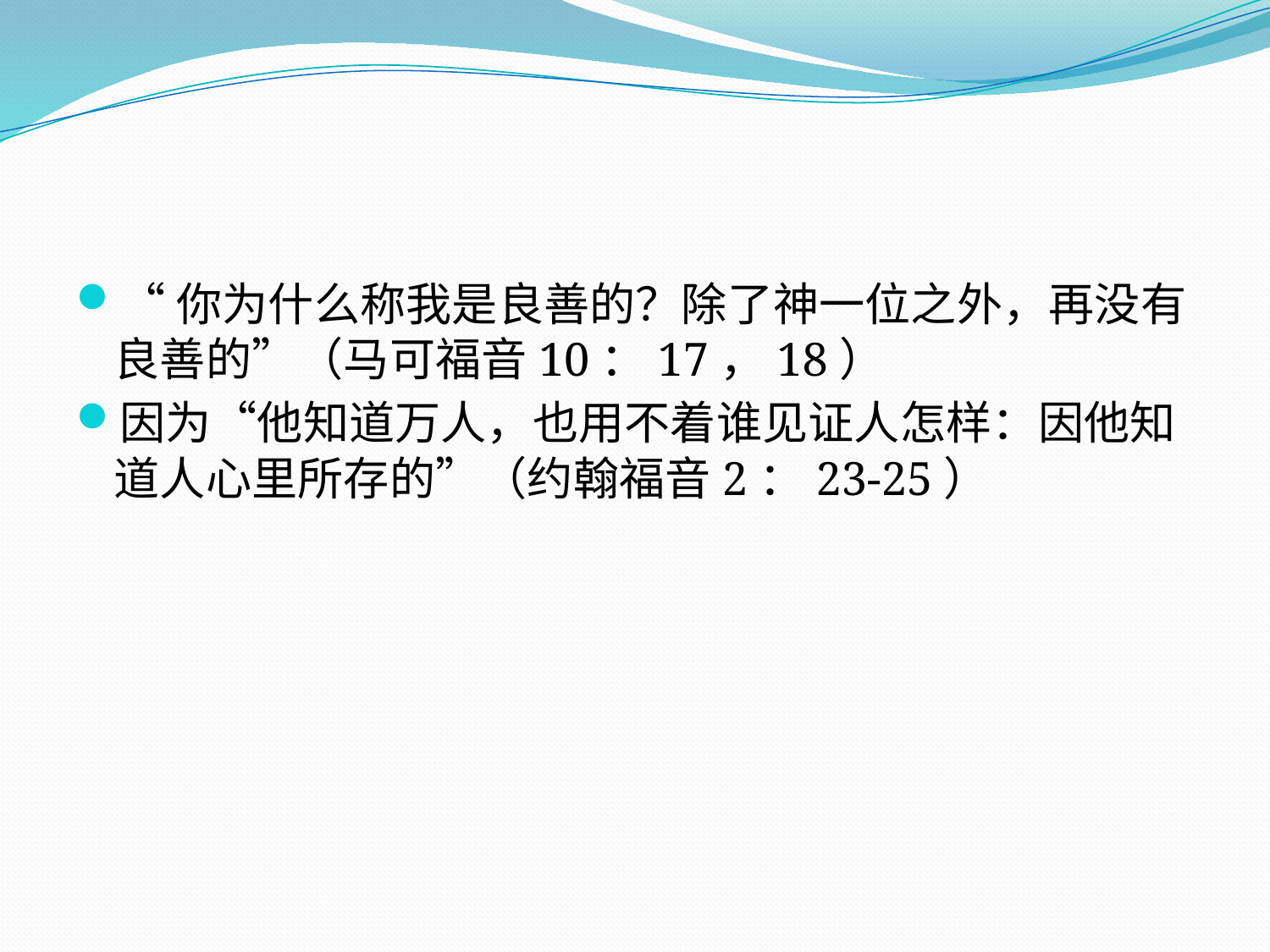

#
“你为什么称我是良善的？除了神一位之外，再没有良善的”（马可福音10：17，18）
因为“他知道万人，也用不着谁见证人怎样：因他知道人心里所存的”（约翰福音2：23-25）